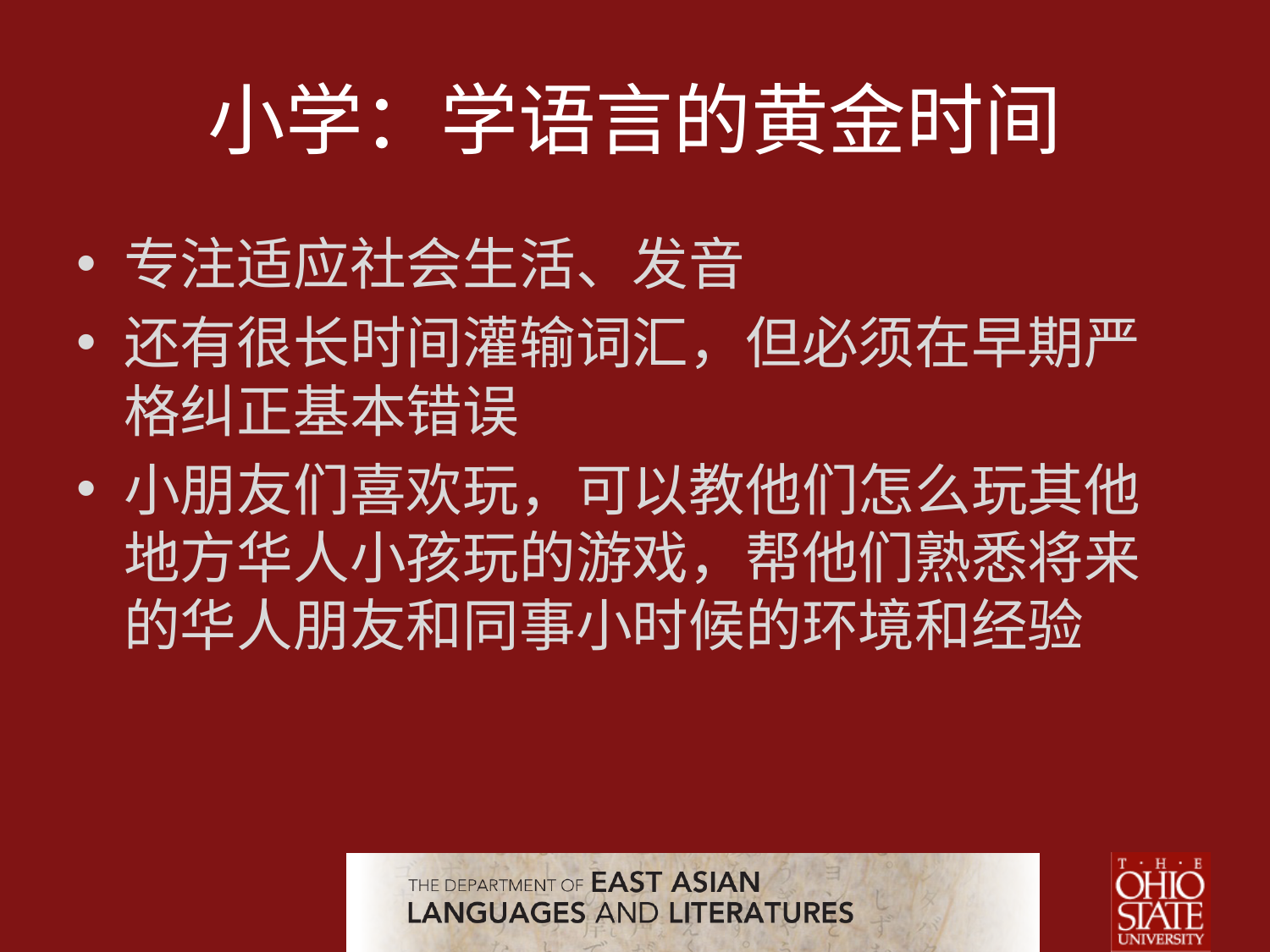

# 小学：学语言的黄金时间
专注适应社会生活、发音
还有很长时间灌输词汇，但必须在早期严格纠正基本错误
小朋友们喜欢玩，可以教他们怎么玩其他地方华人小孩玩的游戏，帮他们熟悉将来的华人朋友和同事小时候的环境和经验